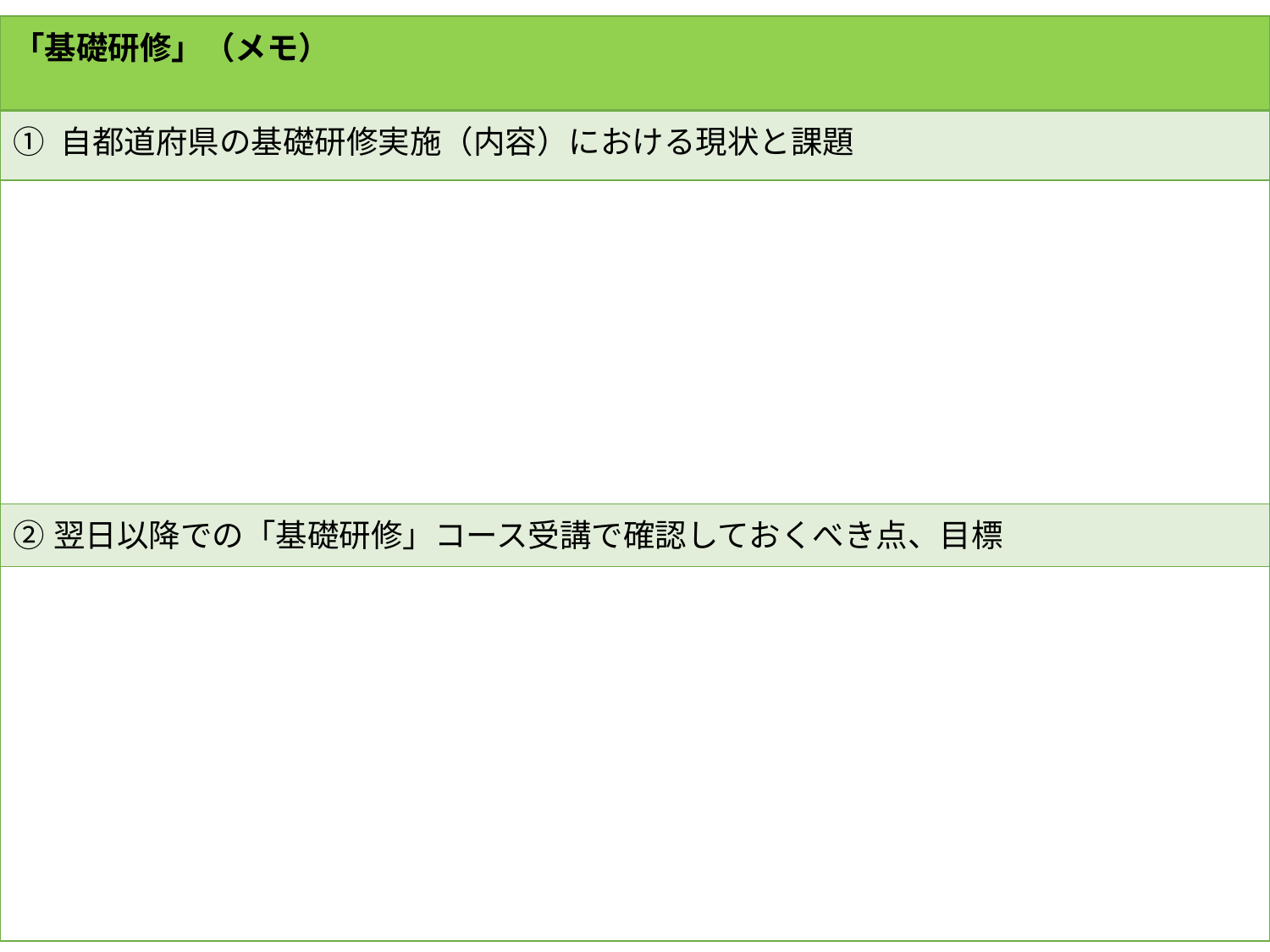

| 「基礎研修」（メモ） |
| --- |
| ① 自都道府県の基礎研修実施（内容）における現状と課題 |
|  |
| ②翌日以降での「基礎研修」コース受講で確認しておくべき点、目標 |
|  |